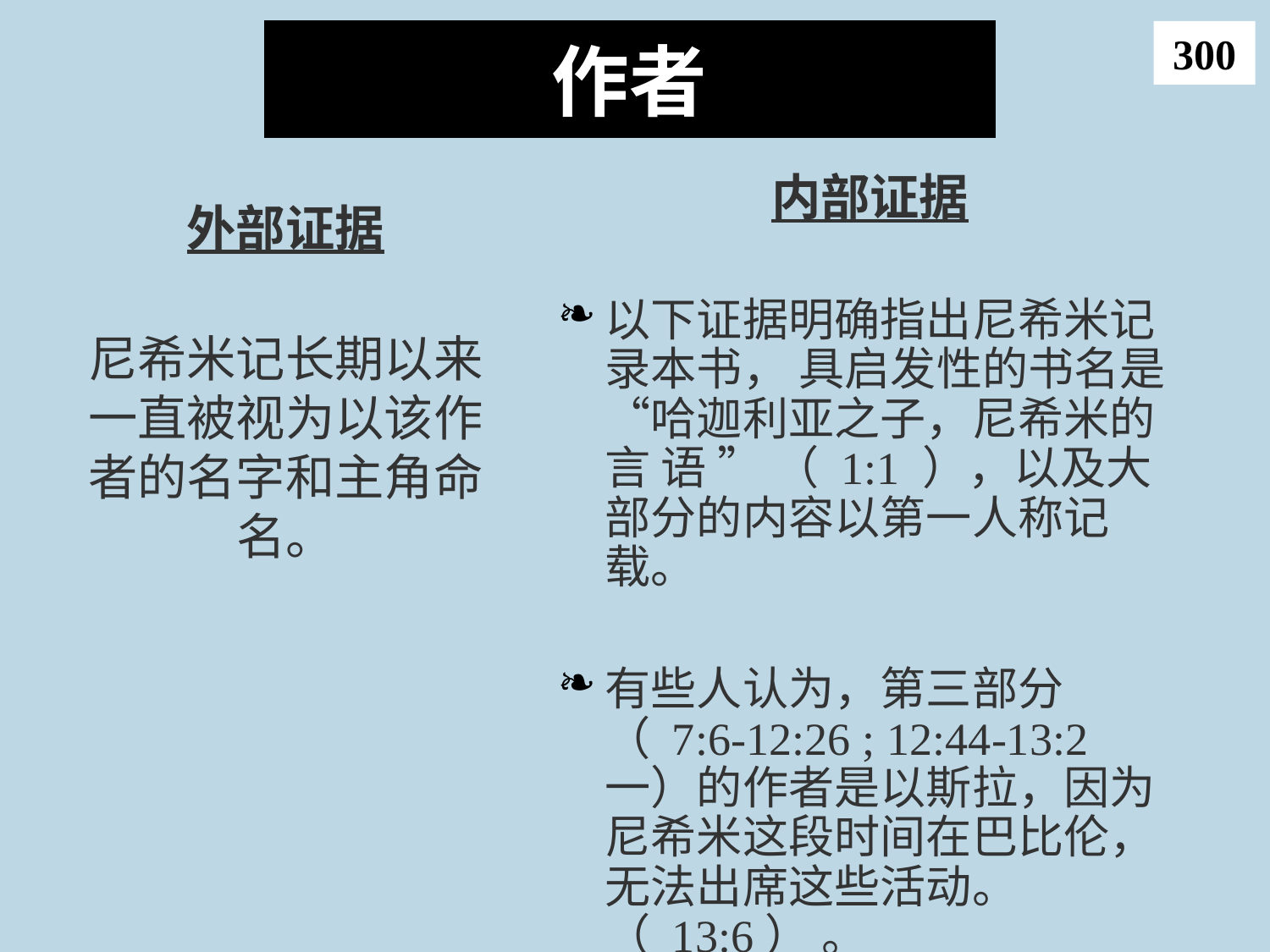

作者
300
内部证据
以下证据明确指出尼希米记录本书， 具启发性的书名是“哈迦利亚之子，尼希米的言 语 ” （ 1:1 ），以及大部分的内容以第一人称记载。

有些人认为，第三部分（ 7:6-12:26 ; 12:44-13:2一）的作者是以斯拉，因为尼希米这段时间在巴比伦，无法出席这些活动。（ 13:6） 。
外部证据
尼希米记长期以来一直被视为以该作者的名字和主角命名。